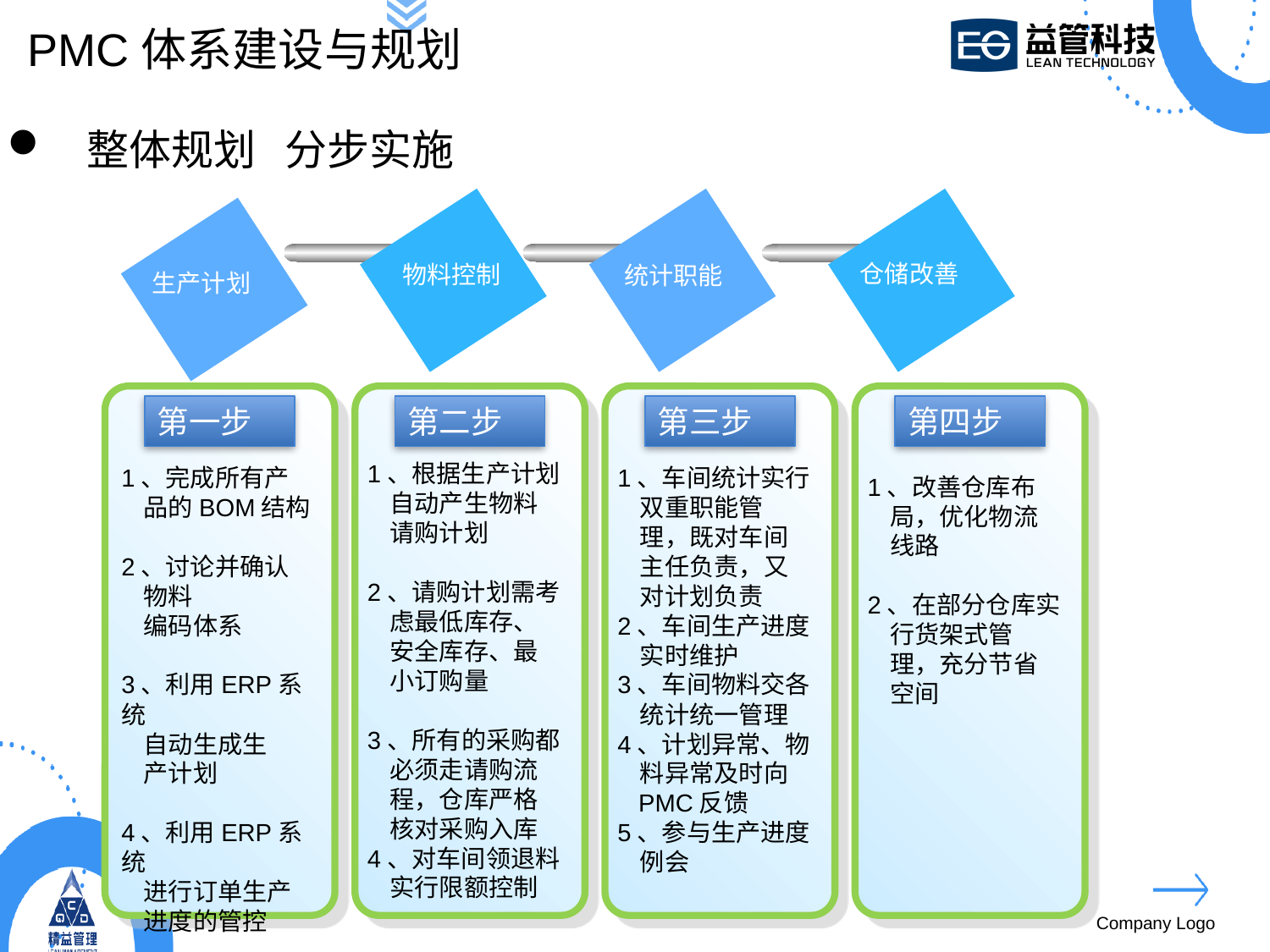

PMC体系建设与规划
整体规划   分步实施

仓储改善
物料控制
统计职能
生产计划

第一步
第二步
第三步
第四步
1、根据生产计划
   自动产生物料
   请购计划

2、请购计划需考
   虑最低库存、
   安全库存、最
   小订购量

3、所有的采购都
   必须走请购流
   程，仓库严格
   核对采购入库
4、对车间领退料
   实行限额控制
1、完成所有产
   品的BOM结构

2、讨论并确认
   物料
   编码体系

3、利用ERP系统
   自动生成生
   产计划

4、利用ERP系统
   进行订单生产
   进度的管控
1、车间统计实行
   双重职能管
   理，既对车间
   主任负责，又
   对计划负责
2、车间生产进度
   实时维护
3、车间物料交各
   统计统一管理
4、计划异常、物
   料异常及时向
   PMC反馈
5、参与生产进度
   例会
1、改善仓库布
   局，优化物流
   线路

2、在部分仓库实
   行货架式管
   理，充分节省
   空间
Company Logo